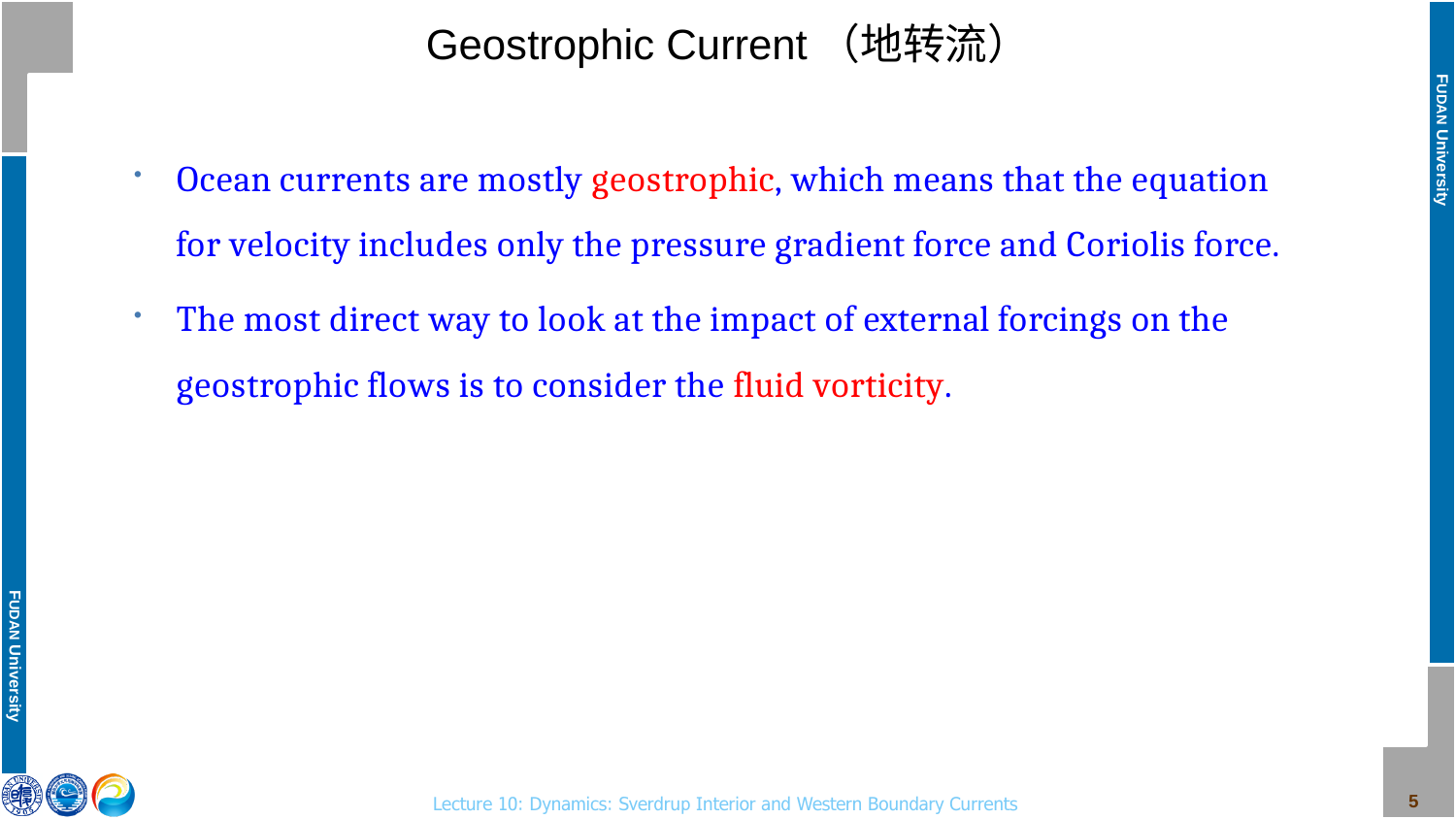

# Geostrophic Current（地转流）
Ocean currents are mostly geostrophic, which means that the equation for velocity includes only the pressure gradient force and Coriolis force.
The most direct way to look at the impact of external forcings on the geostrophic flows is to consider the fluid vorticity.